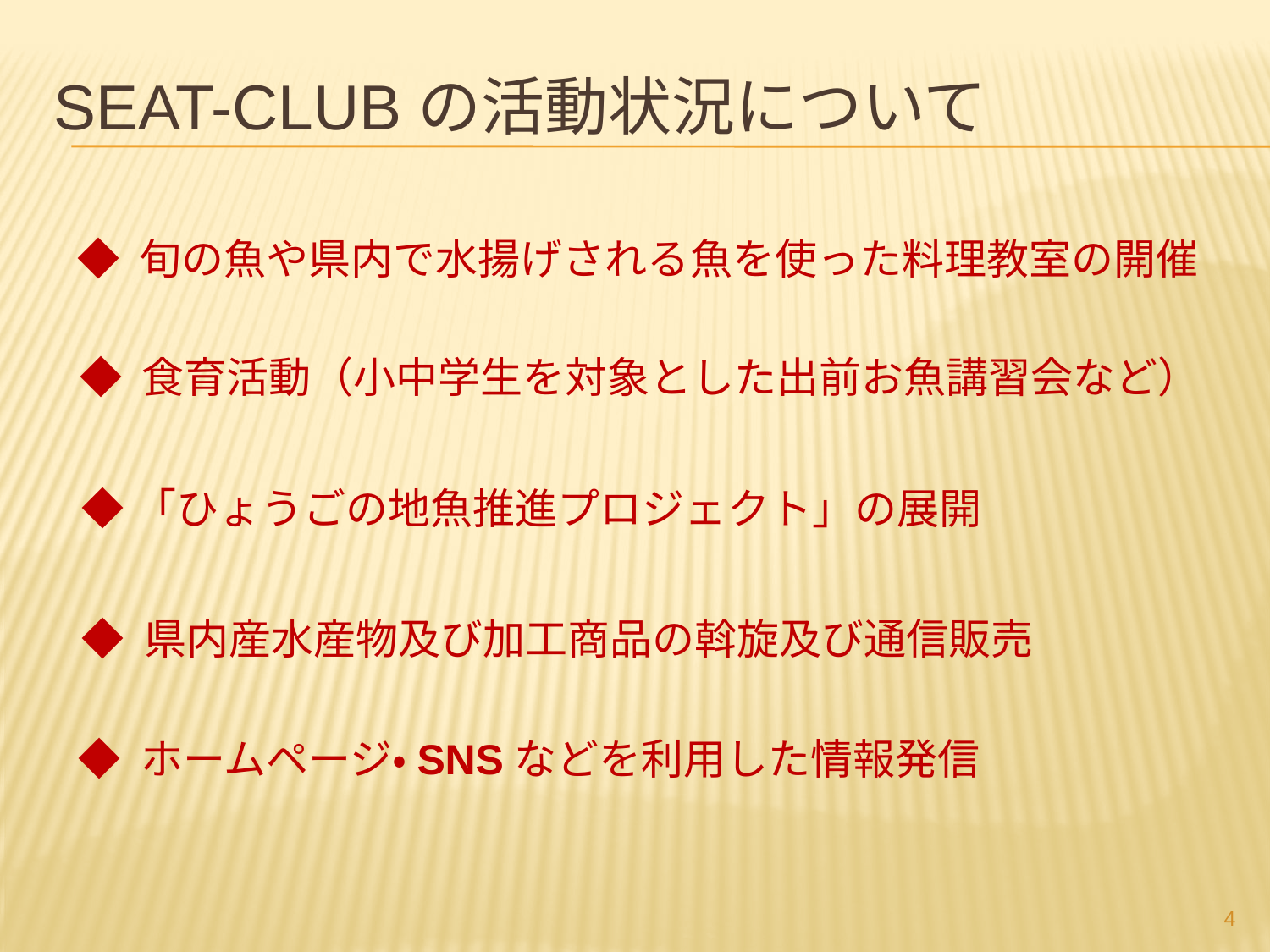

# SEAT-CLUBの活動状況について
◆ 旬の魚や県内で水揚げされる魚を使った料理教室の開催
◆ 食育活動（小中学生を対象とした出前お魚講習会など）
◆「ひょうごの地魚推進プロジェクト」の展開
◆ 県内産水産物及び加工商品の斡旋及び通信販売
◆ ホームページ・SNSなどを利用した情報発信
4